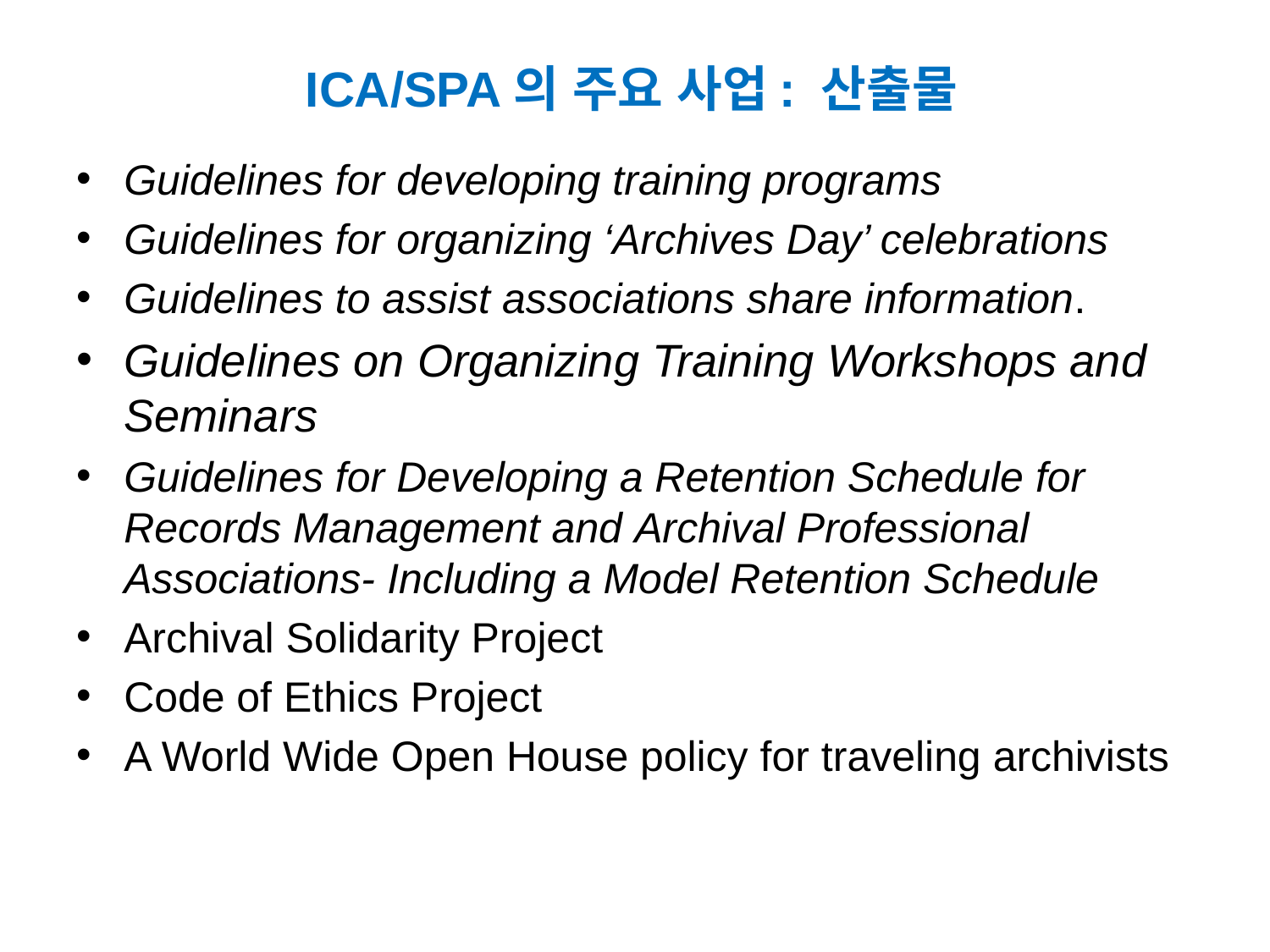

# ICA/SPA의 주요 사업: 산출물
Guidelines for developing training programs
Guidelines for organizing ‘Archives Day’ celebrations
Guidelines to assist associations share information.
Guidelines on Organizing Training Workshops and Seminars
Guidelines for Developing a Retention Schedule for Records Management and Archival Professional  Associations- Including a Model Retention Schedule
Archival Solidarity Project
Code of Ethics Project
A World Wide Open House policy for traveling archivists